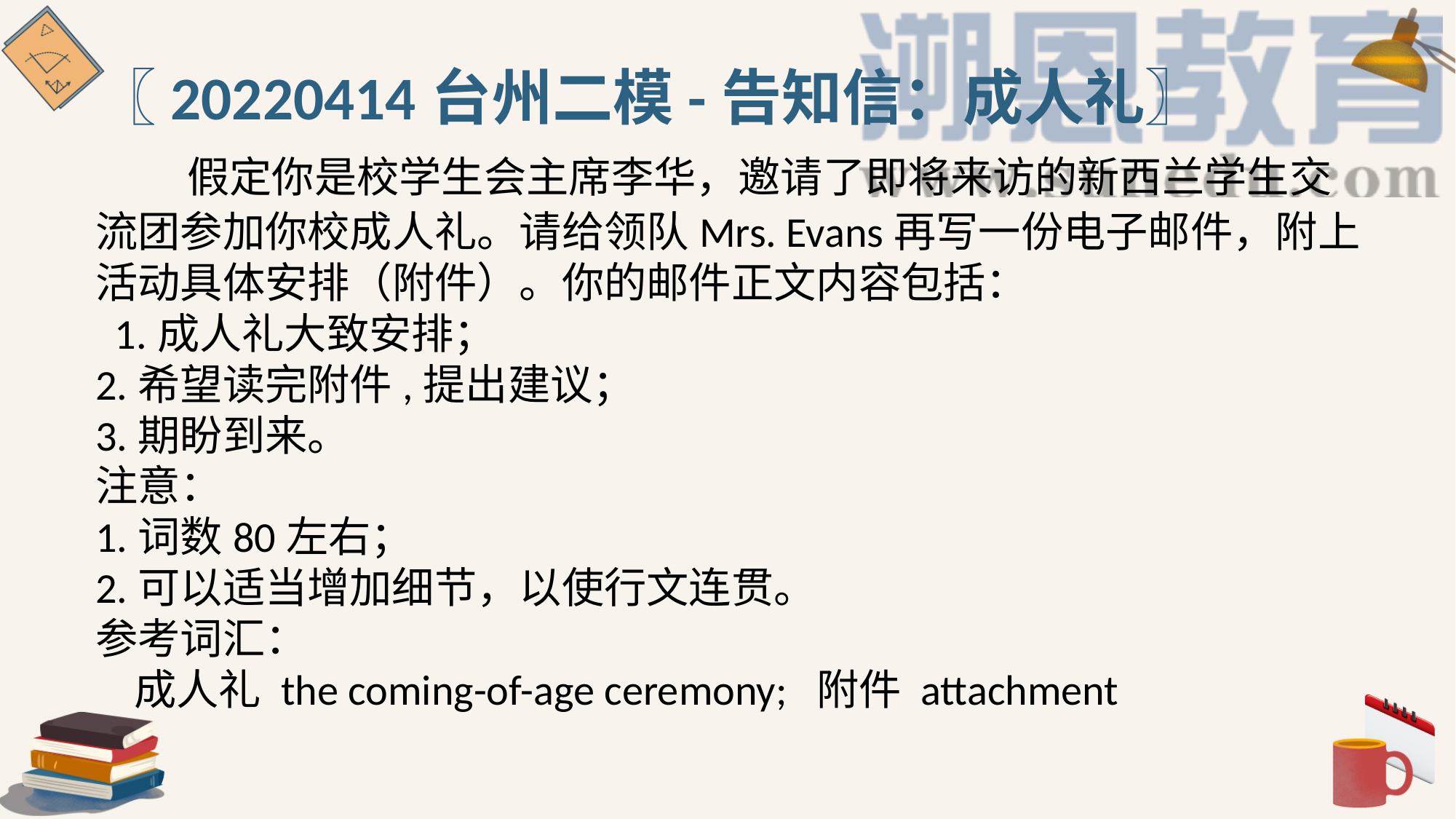

〖20220414台州二模-告知信：成人礼〗
      假定你是校学生会主席李华，邀请了即将来访的新西兰学生交流团参加你校成人礼。请给领队Mrs. Evans再写一份电子邮件，附上活动具体安排（附件）。你的邮件正文内容包括：
  1.成人礼大致安排；
2.希望读完附件,提出建议；
3.期盼到来。
注意：
1.词数80左右；
2.可以适当增加细节，以使行文连贯。
参考词汇：
   成人礼 the coming-of-age ceremony;  附件 attachment